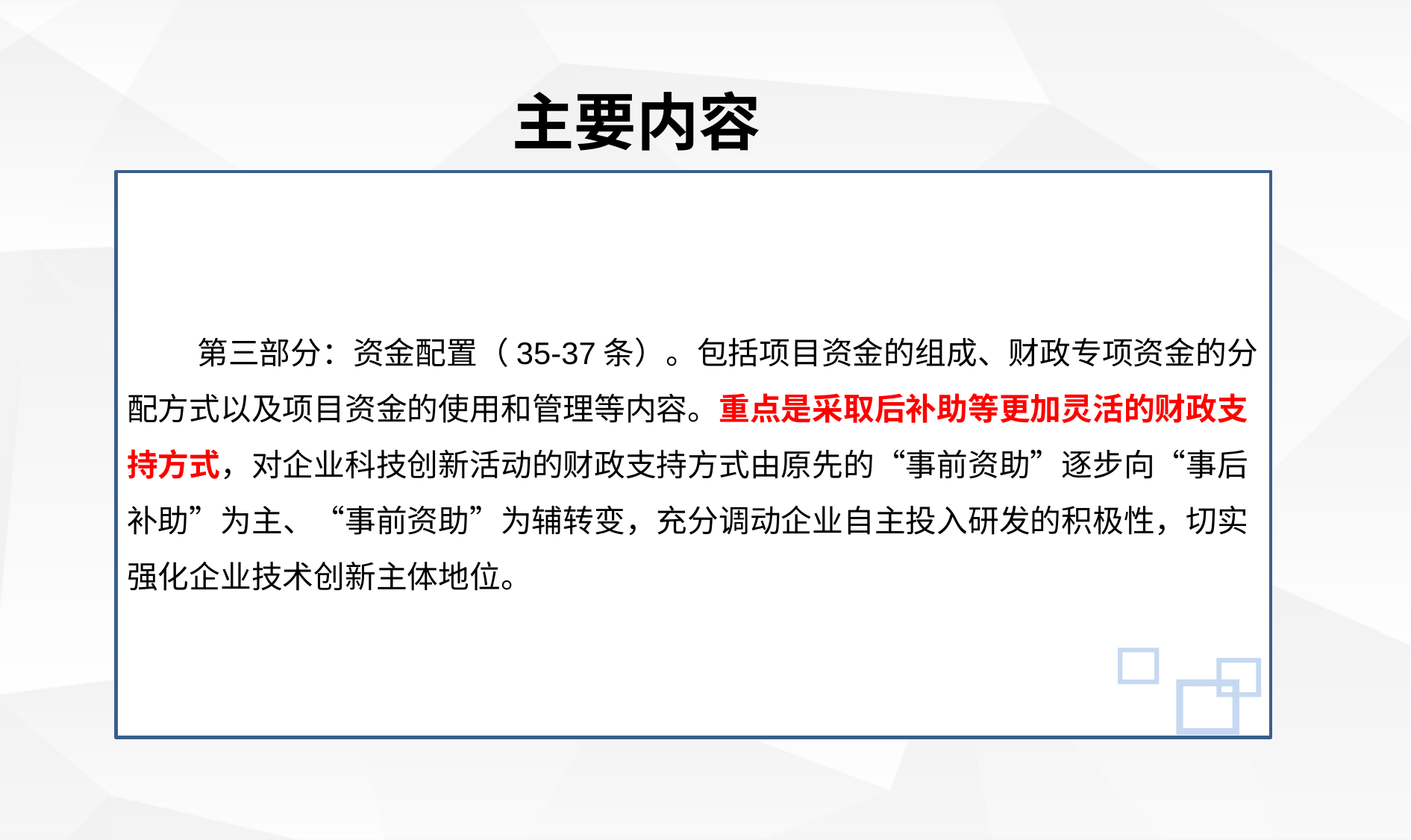

主要内容
 第三部分：资金配置（35-37条）。包括项目资金的组成、财政专项资金的分配方式以及项目资金的使用和管理等内容。重点是采取后补助等更加灵活的财政支持方式，对企业科技创新活动的财政支持方式由原先的“事前资助”逐步向“事后补助”为主、“事前资助”为辅转变，充分调动企业自主投入研发的积极性，切实强化企业技术创新主体地位。